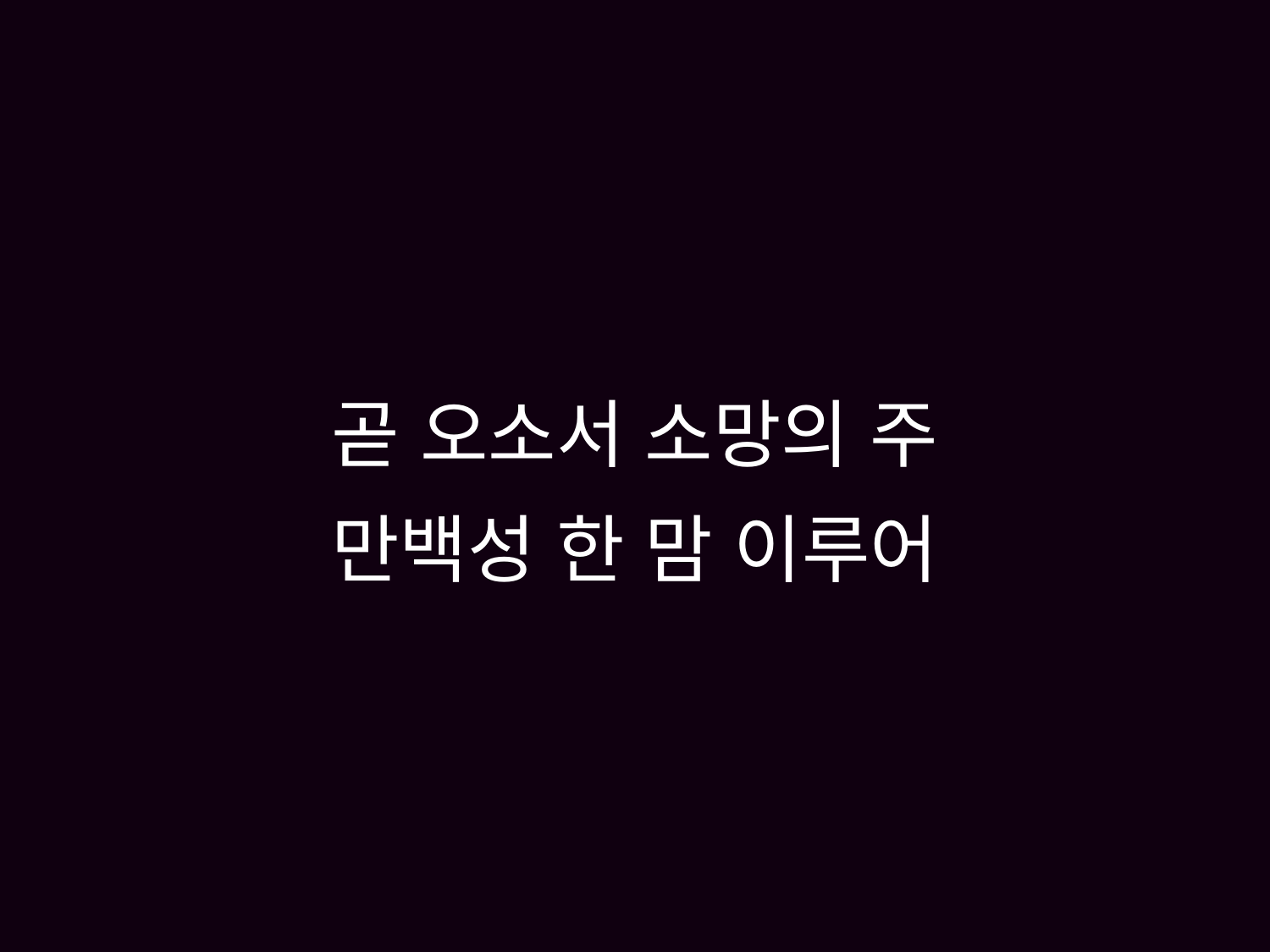

# 곧 오소서 소망의 주 만백성 한 맘 이루어